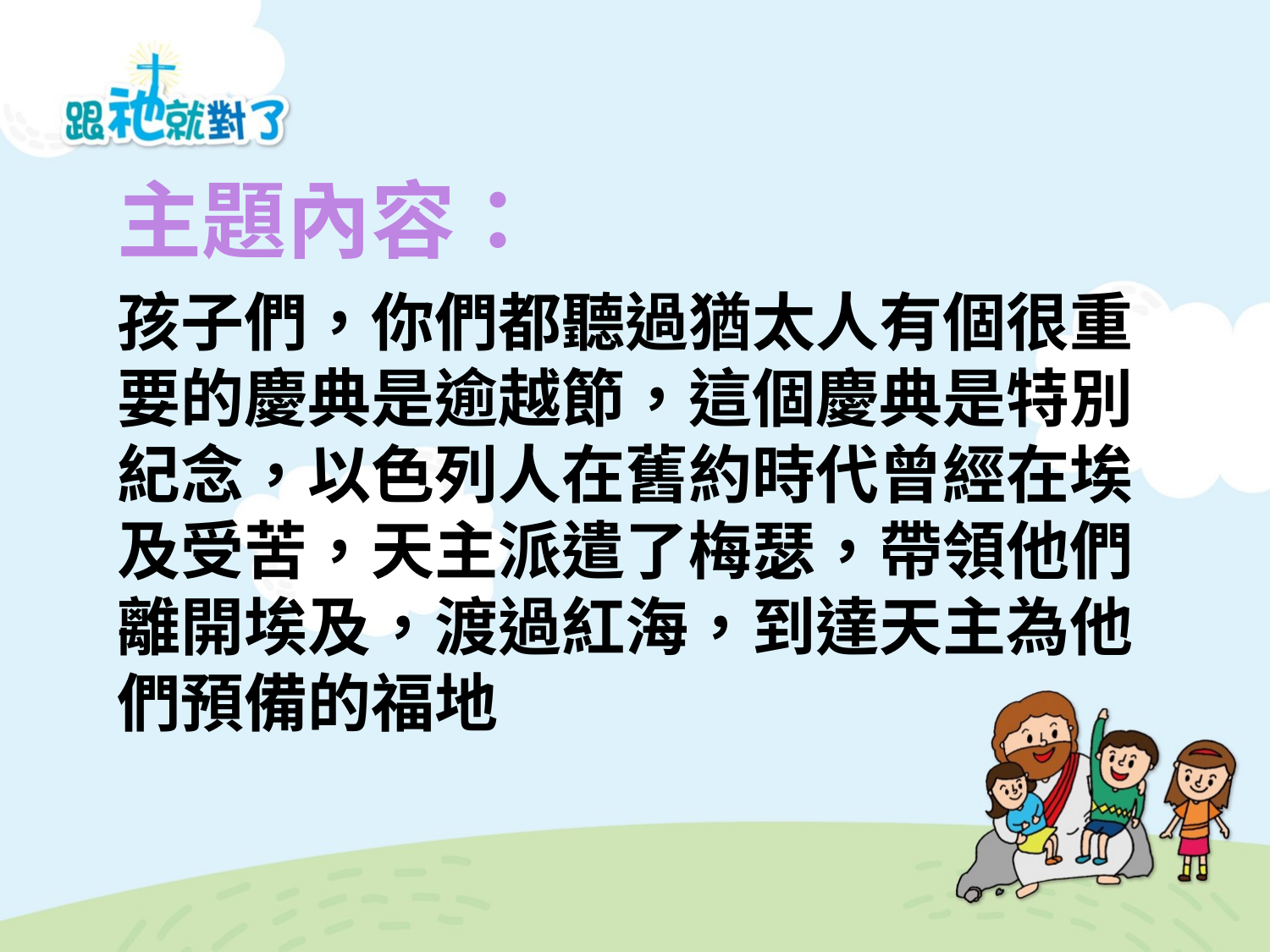

主題內容：
孩子們，你們都聽過猶太人有個很重要的慶典是逾越節，這個慶典是特別紀念，以色列人在舊約時代曾經在埃及受苦，天主派遣了梅瑟，帶領他們離開埃及，渡過紅海，到達天主為他們預備的福地